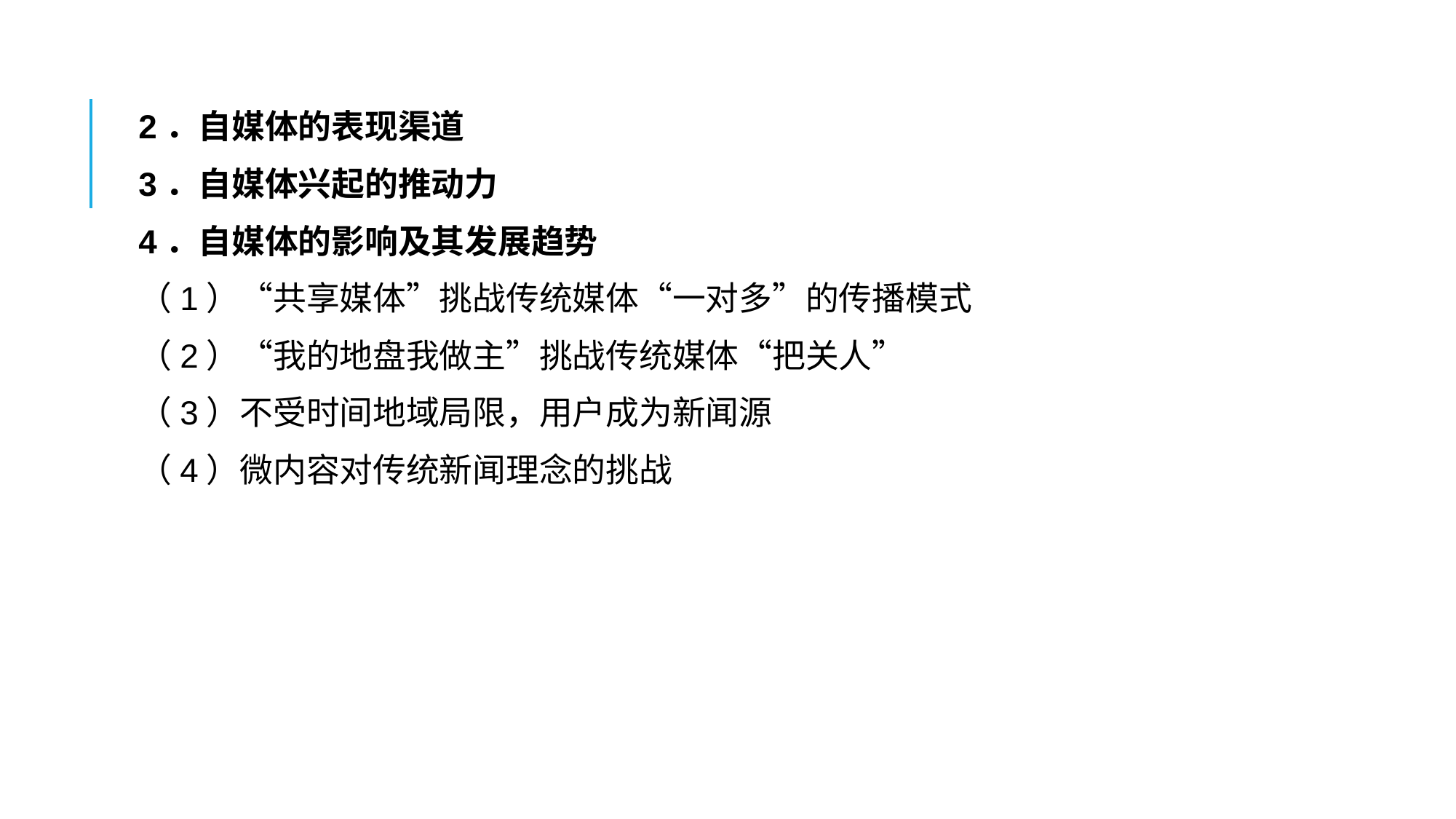

#
2．自媒体的表现渠道
3．自媒体兴起的推动力
4．自媒体的影响及其发展趋势
（1）“共享媒体”挑战传统媒体“一对多”的传播模式
（2）“我的地盘我做主”挑战传统媒体“把关人”
（3）不受时间地域局限，用户成为新闻源
（4）微内容对传统新闻理念的挑战